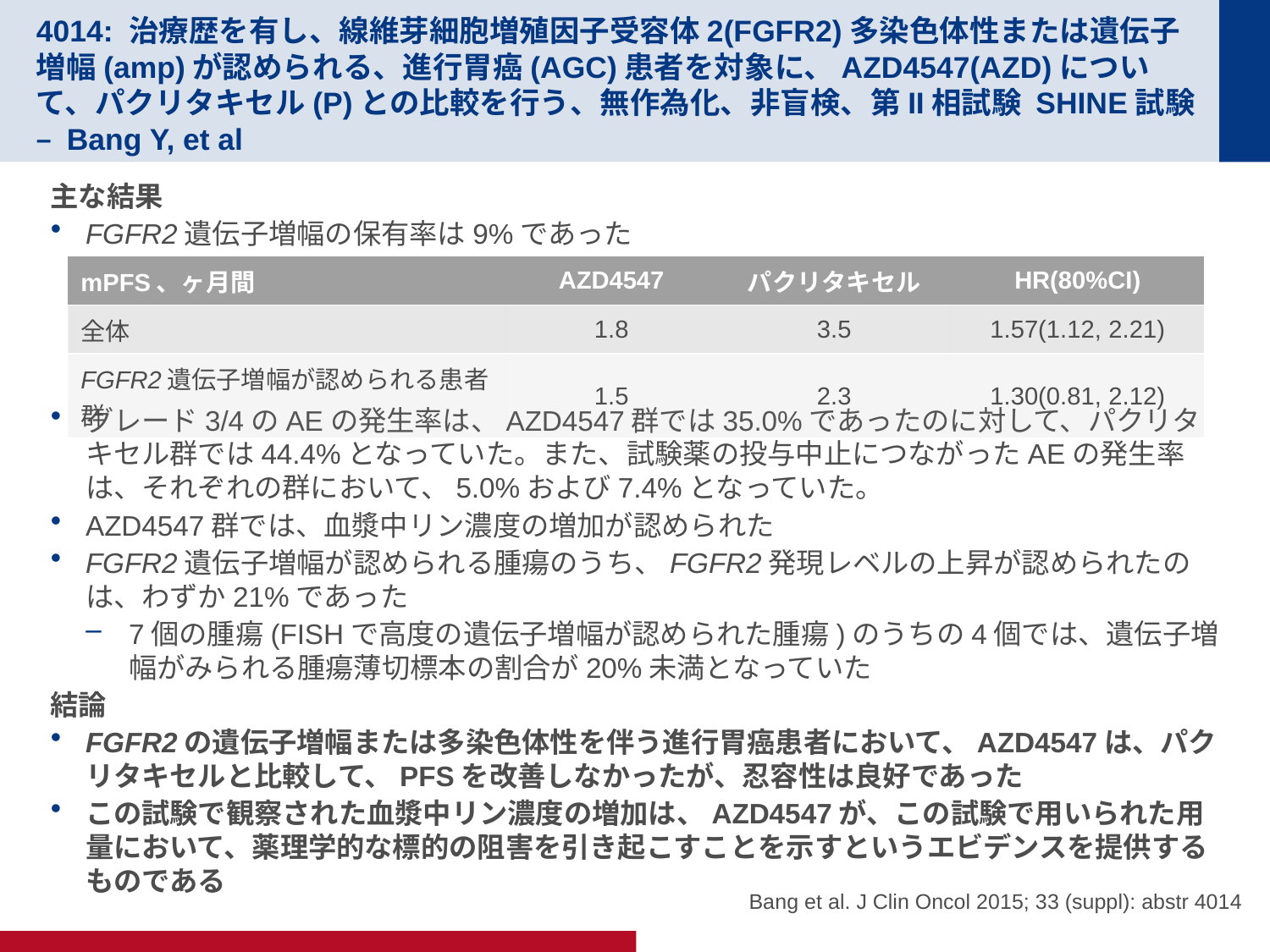

# 4014: 治療歴を有し、線維芽細胞増殖因子受容体2(FGFR2)多染色体性または遺伝子 増幅(amp)が認められる、進行胃癌(AGC)患者を対象に、AZD4547(AZD)について、パクリタキセル(P)との比較を行う、無作為化、非盲検、第II相試験 SHINE試験 – Bang Y, et al
主な結果
FGFR2遺伝子増幅の保有率は9%であった

グレード3/4のAEの発生率は、AZD4547群では35.0%であったのに対して、パクリタキセル群では44.4%となっていた。また、試験薬の投与中止につながったAEの発生率は、それぞれの群において、5.0%および7.4%となっていた。
AZD4547群では、血漿中リン濃度の増加が認められた
FGFR2遺伝子増幅が認められる腫瘍のうち、FGFR2発現レベルの上昇が認められたのは、わずか21%であった
7個の腫瘍(FISHで高度の遺伝子増幅が認められた腫瘍)のうちの4個では、遺伝子増幅がみられる腫瘍薄切標本の割合が20%未満となっていた
結論
FGFR2の遺伝子増幅または多染色体性を伴う進行胃癌患者において、AZD4547は、パクリタキセルと比較して、PFSを改善しなかったが、忍容性は良好であった
この試験で観察された血漿中リン濃度の増加は、AZD4547が、この試験で用いられた用量において、薬理学的な標的の阻害を引き起こすことを示すというエビデンスを提供するものである
| mPFS、ヶ月間 | AZD4547 | パクリタキセル | HR(80%CI) |
| --- | --- | --- | --- |
| 全体 | 1.8 | 3.5 | 1.57(1.12, 2.21) |
| FGFR2遺伝子増幅が認められる患者群 | 1.5 | 2.3 | 1.30(0.81, 2.12) |
Bang et al. J Clin Oncol 2015; 33 (suppl): abstr 4014